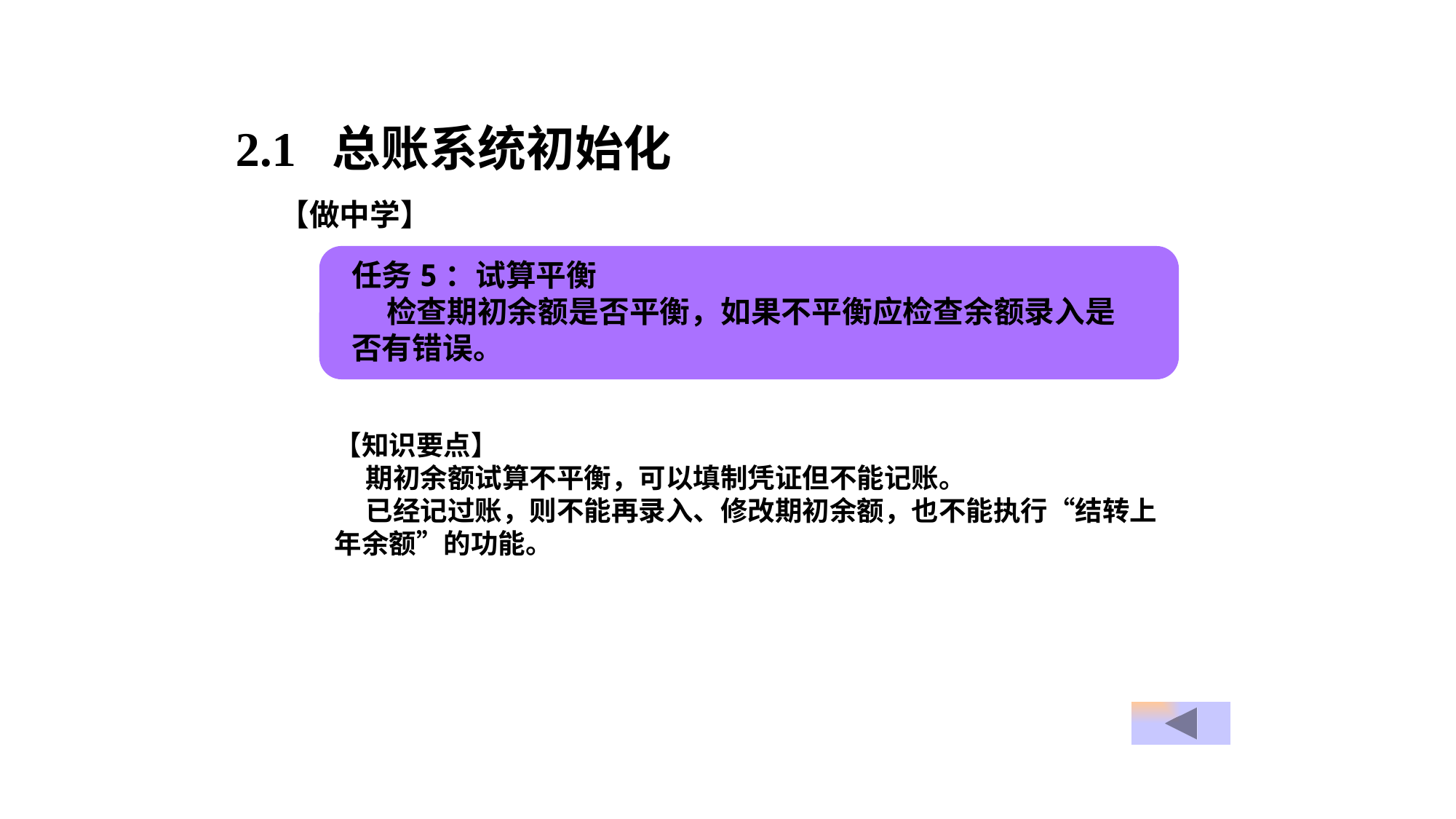

2.1  总账系统初始化
【做中学】

任务5：试算平衡
    检查期初余额是否平衡，如果不平衡应检查余额录入是否有错误。
【知识要点】
    期初余额试算不平衡，可以填制凭证但不能记账。
    已经记过账，则不能再录入、修改期初余额，也不能执行“结转上年余额”的功能。